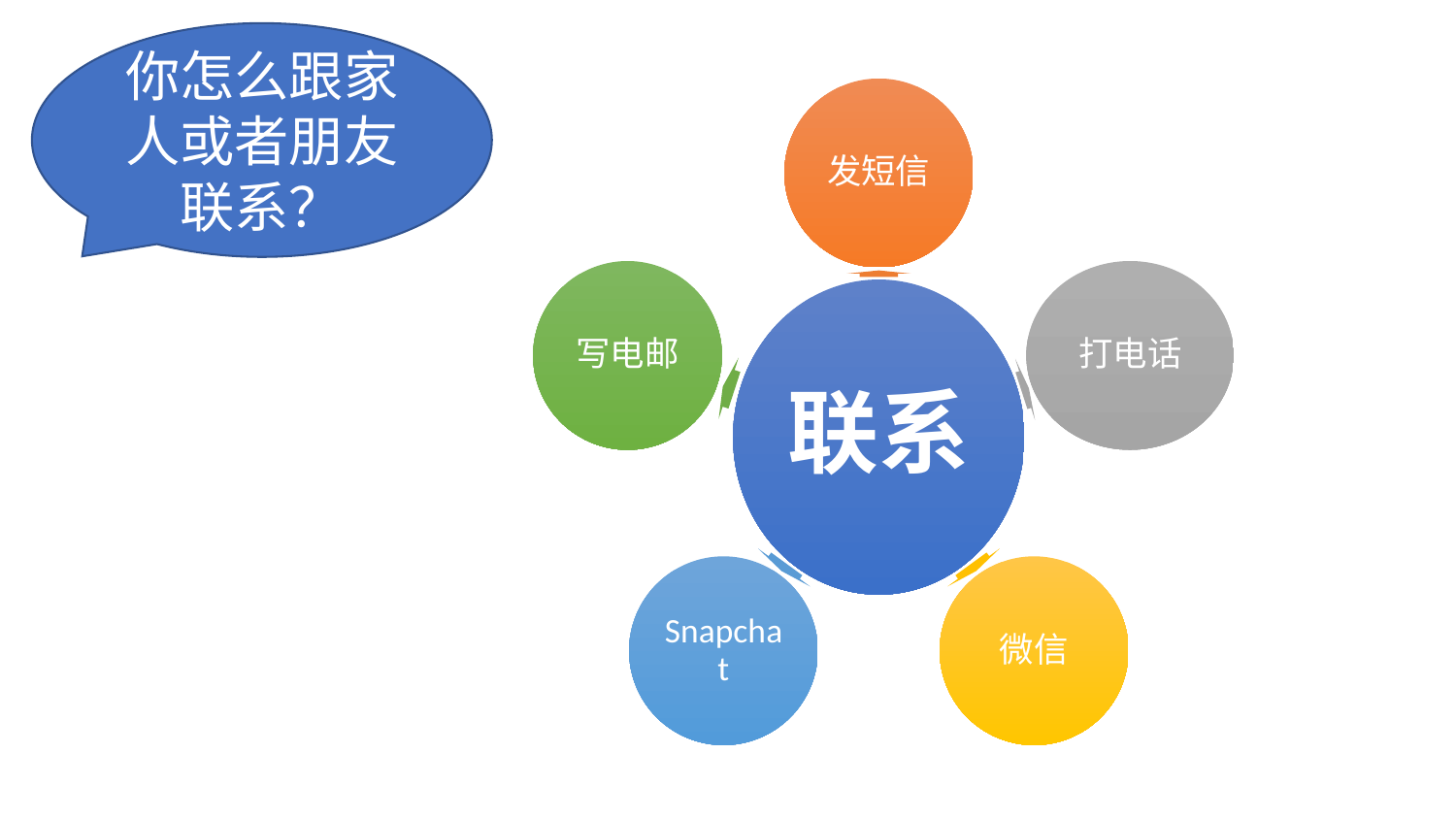

你怎么跟家人或者朋友联系？

发短信

写电邮
打电话
联系

Snapchat
微信